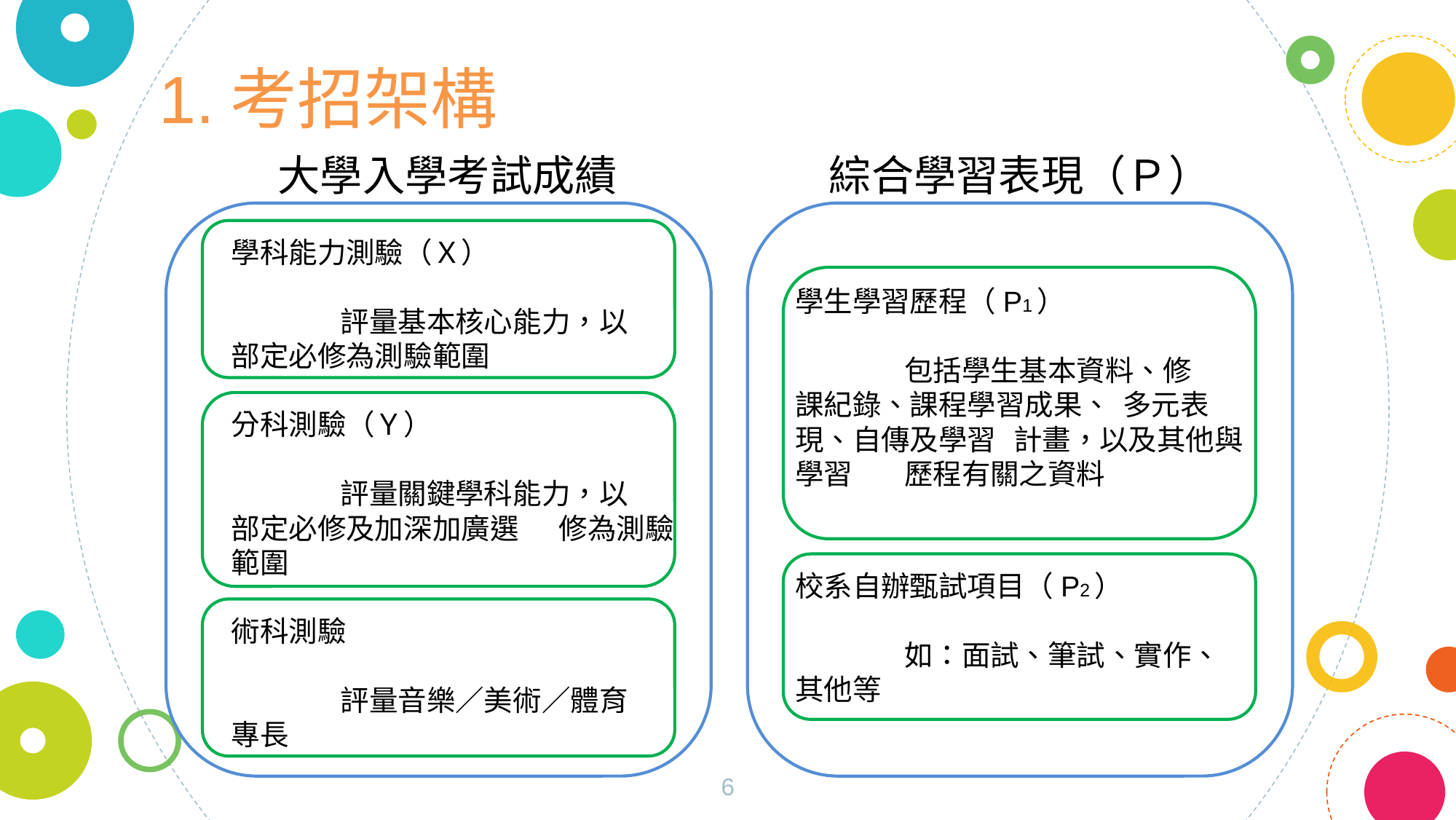

1.考招架構
大學入學考試成績
綜合學習表現（Ｐ）

學科能力測驗（Ｘ）

	評量基本核心能力，以	部定必修為測驗範圍

學生學習歷程（P1）

	包括學生基本資料、修	課紀錄、課程學習成果、	多元表現、自傳及學習	計畫，以及其他與學習	歷程有關之資料

分科測驗（Ｙ）

	評量關鍵學科能力，以	部定必修及加深加廣選	修為測驗範圍

校系自辦甄試項目（P2）

	如：面試、筆試、實作、	其他等

術科測驗

	評量音樂／美術／體育	專長
6